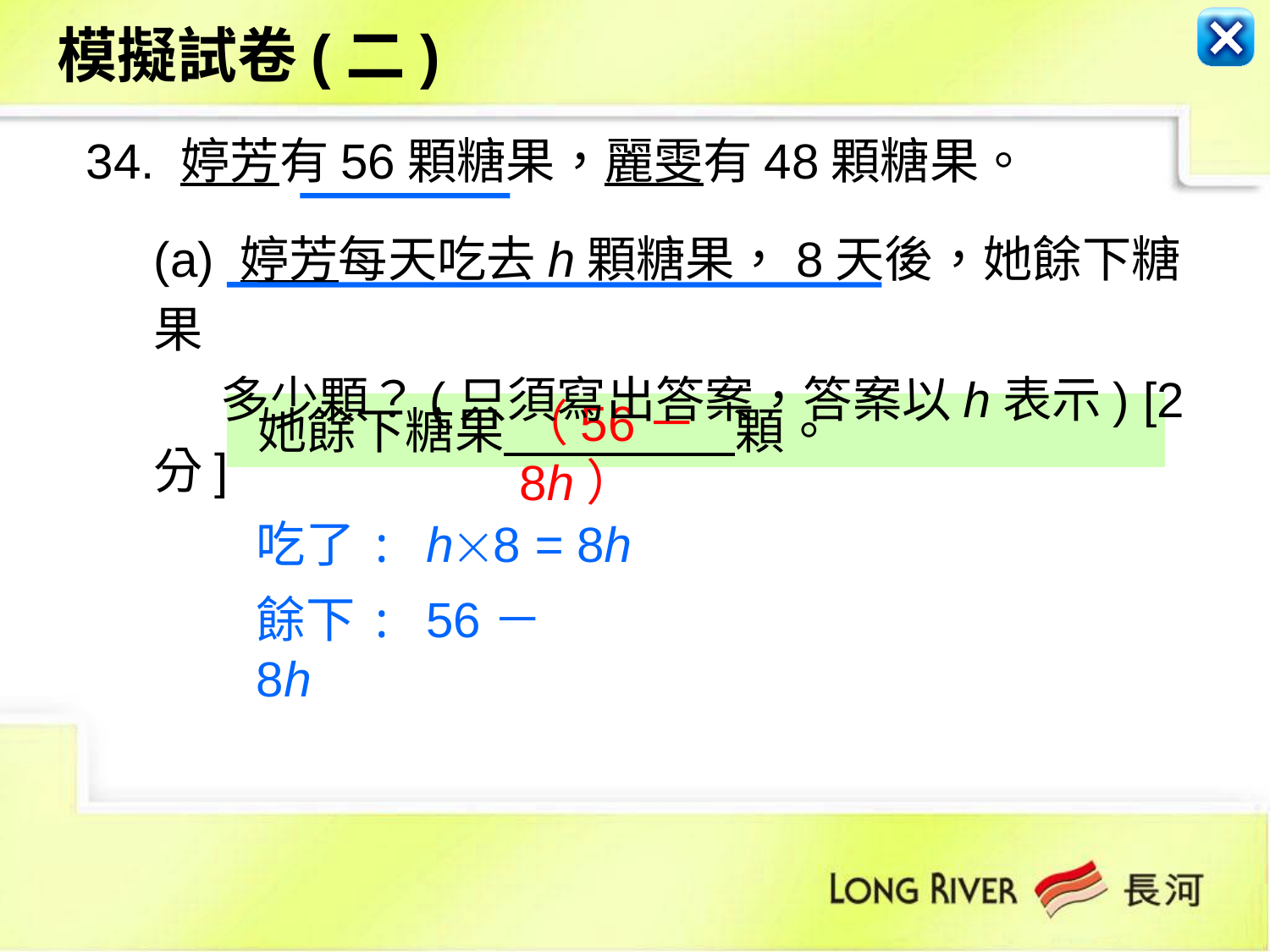

模擬試卷(二)
34. 婷芳有56顆糖果，麗雯有48顆糖果。

(a) 婷芳每天吃去h顆糖果，8天後，她餘下糖果
     多少顆？(只須寫出答案，答案以h表示) [2分]

（56－8h）
她餘下糖果                     顆。
吃了: h×8 = 8h
餘下: 56－8h